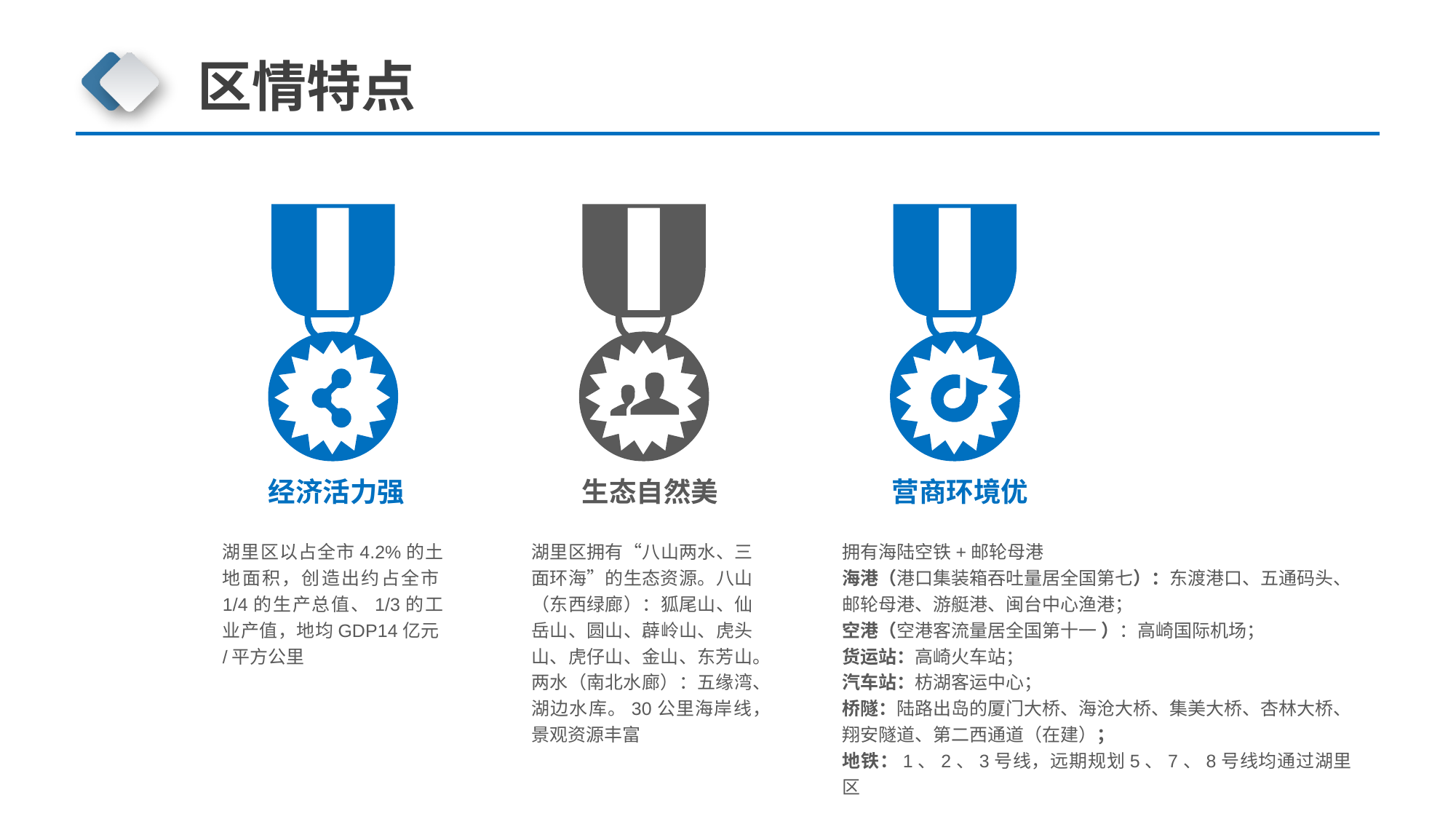

区情特点

营商环境优
经济活力强

生态自然美
湖里区以占全市4.2%的土地面积，创造出约占全市1/4的生产总值、1/3的工业产值，地均GDP14亿元/平方公里
湖里区拥有“八山两水、三面环海”的生态资源。八山（东西绿廊）：狐尾山、仙岳山、圆山、薜岭山、虎头山、虎仔山、金山、东芳山。两水（南北水廊）：五缘湾、湖边水库。30公里海岸线，景观资源丰富
拥有海陆空铁+邮轮母港
海港（港口集装箱吞吐量居全国第七）：东渡港口、五通码头、邮轮母港、游艇港、闽台中心渔港；
空港（空港客流量居全国第十一 ）：高崎国际机场；
货运站：高崎火车站；
汽车站：枋湖客运中心；
桥隧：陆路出岛的厦门大桥、海沧大桥、集美大桥、杏林大桥、翔安隧道、第二西通道（在建）；
地铁：1、2、3号线，远期规划5、7、8号线均通过湖里区